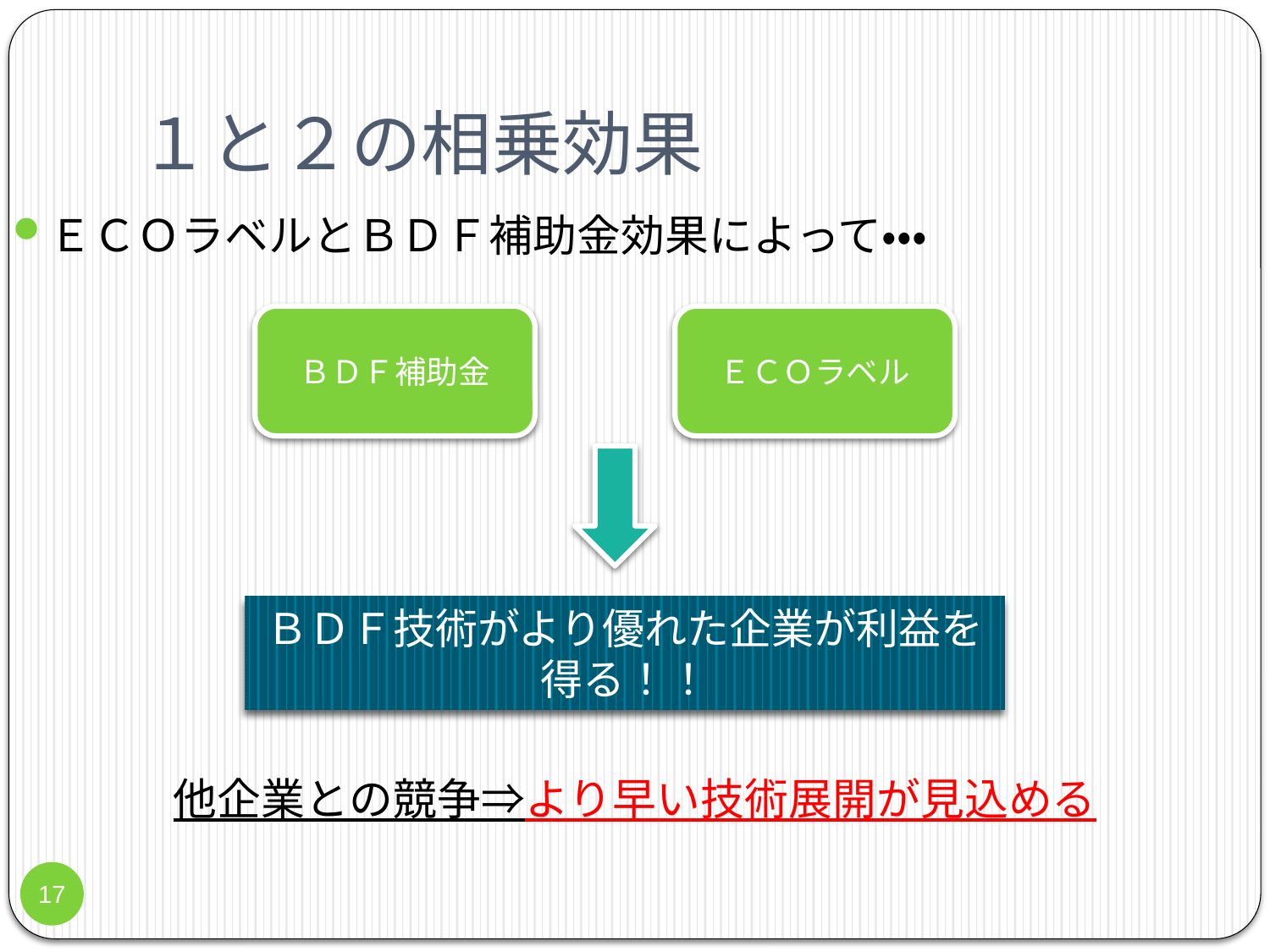

# １と２の相乗効果
ＥＣＯラベルとＢＤＦ補助金効果によって・・・

他企業との競争⇒より早い技術展開が見込める

ＢＤＦ補助金
ＥＣＯラベル

ＢＤＦ技術がより優れた企業が利益を得る！！
17